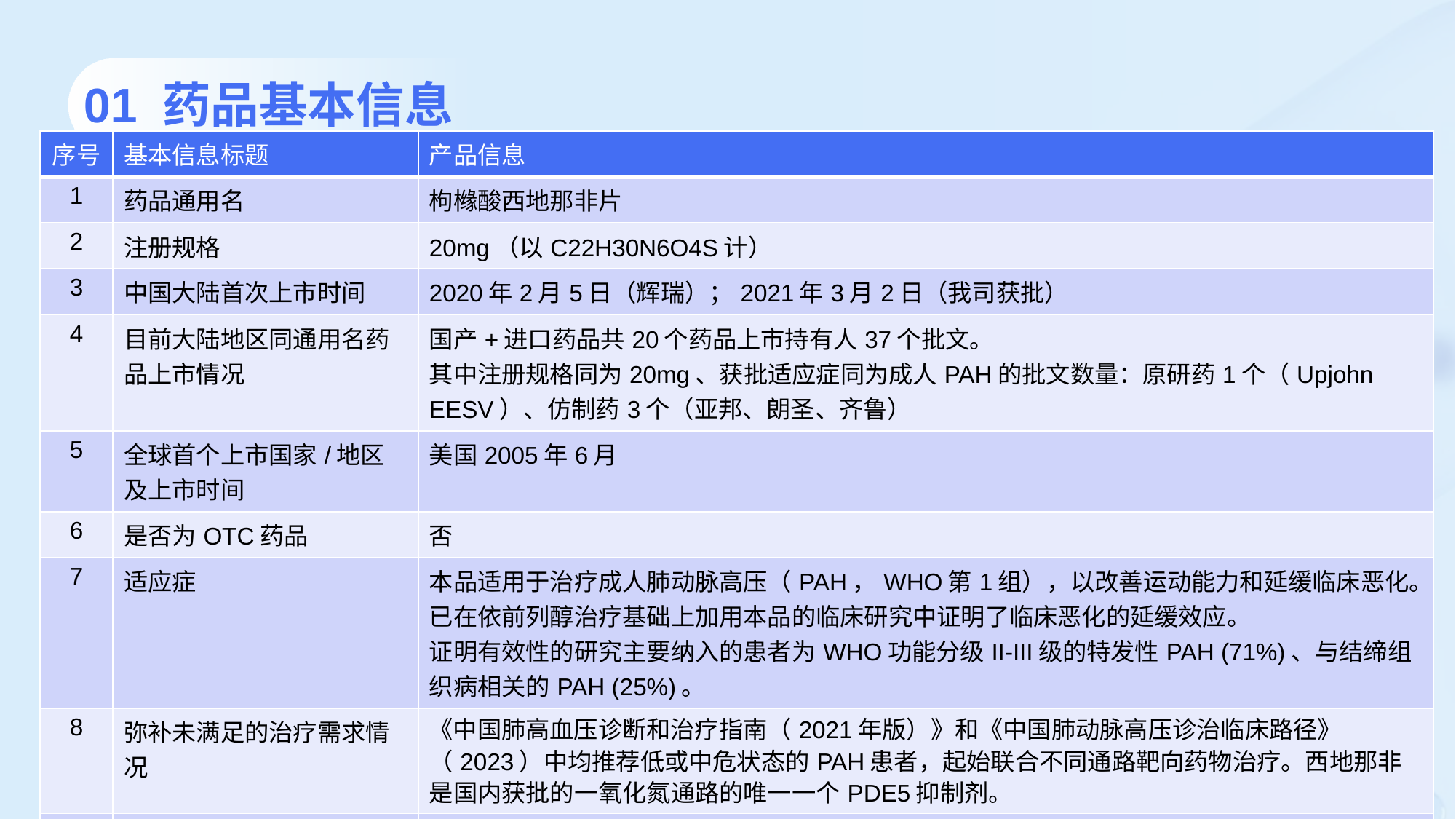

01 药品基本信息
| 序号 | 基本信息标题 | 产品信息 |
| --- | --- | --- |
| 1 | 药品通用名 | 枸橼酸西地那非片 |
| 2 | 注册规格 | 20mg（以C22H30N6O4S计） |
| 3 | 中国大陆首次上市时间 | 2020年2月5日（辉瑞）；2021年3月2日（我司获批） |
| 4 | 目前大陆地区同通用名药品上市情况 | 国产+进口药品共20个药品上市持有人37个批文。 其中注册规格同为20mg、获批适应症同为成人PAH的批文数量：原研药1个（Upjohn EESV）、仿制药3个（亚邦、朗圣、齐鲁） |
| 5 | 全球首个上市国家/地区及上市时间 | 美国2005年6月 |
| 6 | 是否为OTC药品 | 否 |
| 7 | 适应症 | 本品适用于治疗成人肺动脉高压（PAH，WHO第1组），以改善运动能力和延缓临床恶化。已在依前列醇治疗基础上加用本品的临床研究中证明了临床恶化的延缓效应。 证明有效性的研究主要纳入的患者为WHO功能分级II-III级的特发性PAH (71%)、与结缔组织病相关的PAH (25%)。 |
| 8 | 弥补未满足的治疗需求情况 | 《中国肺高血压诊断和治疗指南（2021年版）》和《中国肺动脉高压诊治临床路径》（2023）中均推荐低或中危状态的PAH患者，起始联合不同通路靶向药物治疗。西地那非是国内获批的一氧化氮通路的唯一一个PDE5抑制剂。 |
| 9 | 年发病患者 总数 | 成人PAH 人群发病率约2.4/百万人年，患病率约15/百万。在欧洲，PAH人群发病率和患病率分别为5/百万人年~10/百万人年、15/百万~60/百万 |